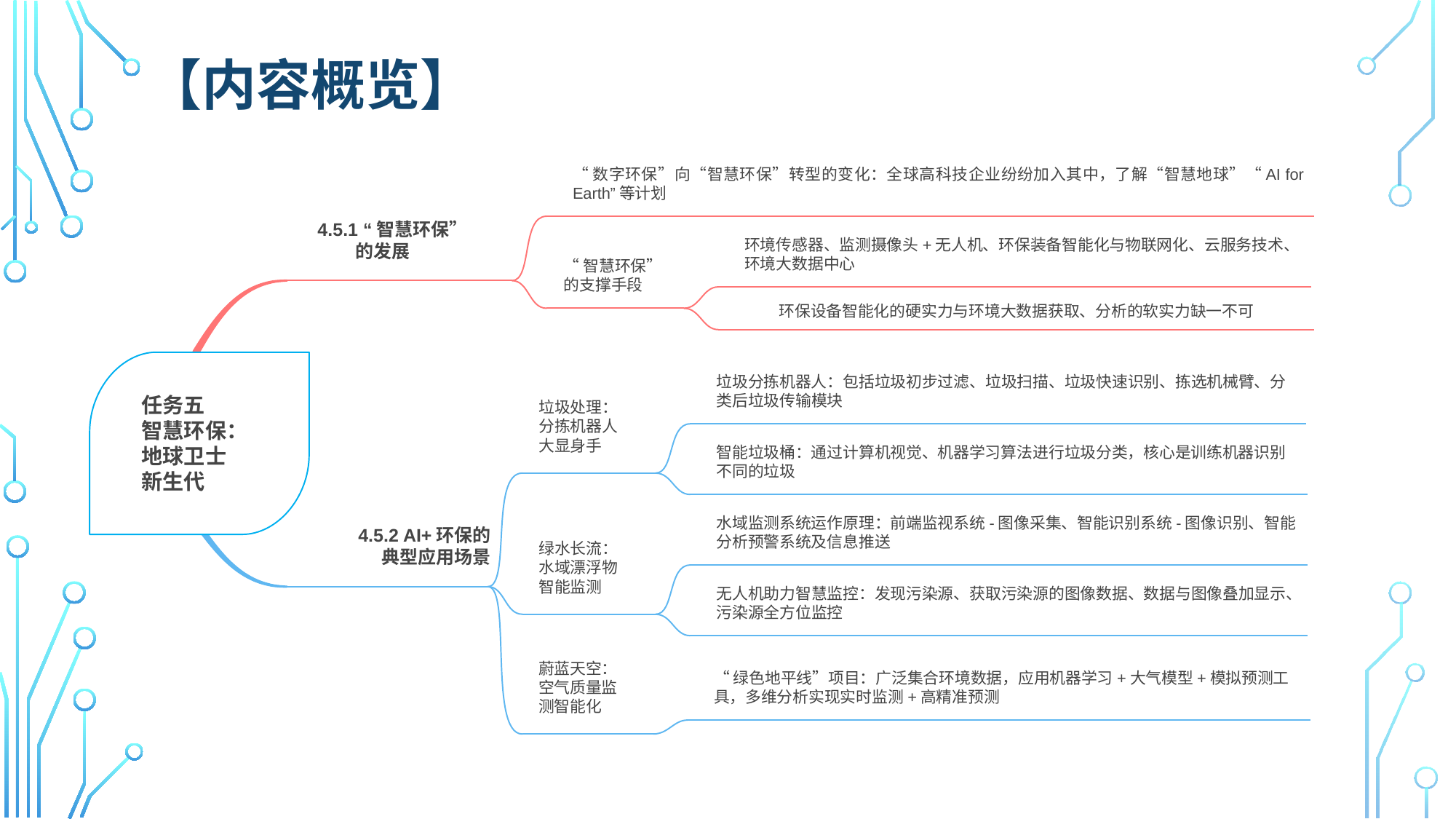

# 【内容概览】
“数字环保”向“智慧环保”转型的变化：全球高科技企业纷纷加入其中，了解“智慧地球”“AI for Earth”等计划
4.5.1 “智慧环保”
        的发展
环境传感器、监测摄像头+无人机、环保装备智能化与物联网化、云服务技术、环境大数据中心
“智慧环保”
的支撑手段

环保设备智能化的硬实力与环境大数据获取、分析的软实力缺一不可

任务五
智慧环保：
地球卫士
新生代
垃圾分拣机器人：包括垃圾初步过滤、垃圾扫描、垃圾快速识别、拣选机械臂、分类后垃圾传输模块

垃圾处理：
分拣机器人
大显身手
智能垃圾桶：通过计算机视觉、机器学习算法进行垃圾分类，核心是训练机器识别不同的垃圾

水域监测系统运作原理：前端监视系统-图像采集、智能识别系统-图像识别、智能分析预警系统及信息推送
4.5.2 AI+环保的
典型应用场景

绿水长流：
水域漂浮物
智能监测

无人机助力智慧监控：发现污染源、获取污染源的图像数据、数据与图像叠加显示、污染源全方位监控

蔚蓝天空：
空气质量监
测智能化
“绿色地平线”项目：广泛集合环境数据，应用机器学习+大气模型+模拟预测工具，多维分析实现实时监测+高精准预测